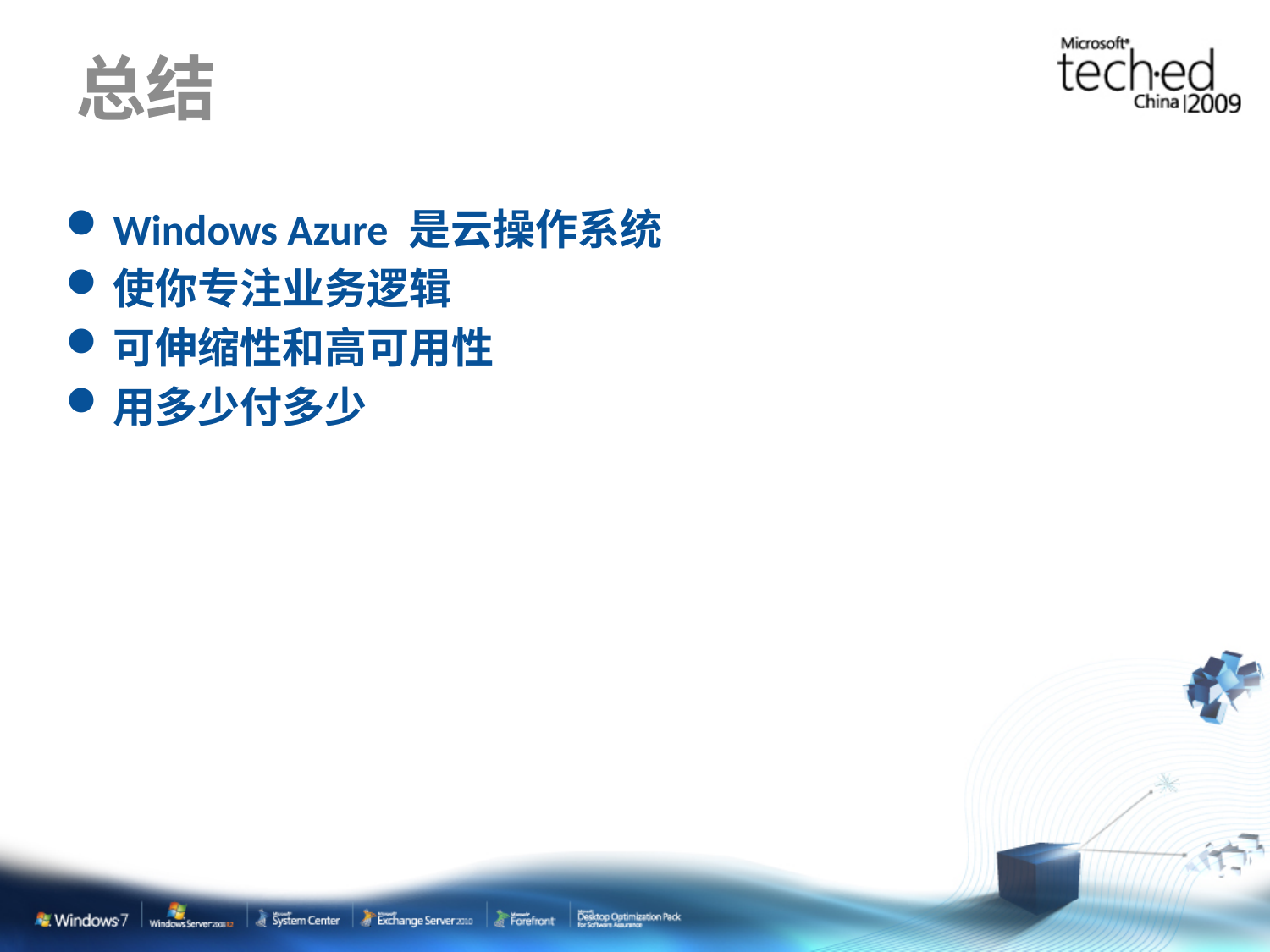

# 总结
Windows Azure 是云操作系统
使你专注业务逻辑
可伸缩性和高可用性
用多少付多少